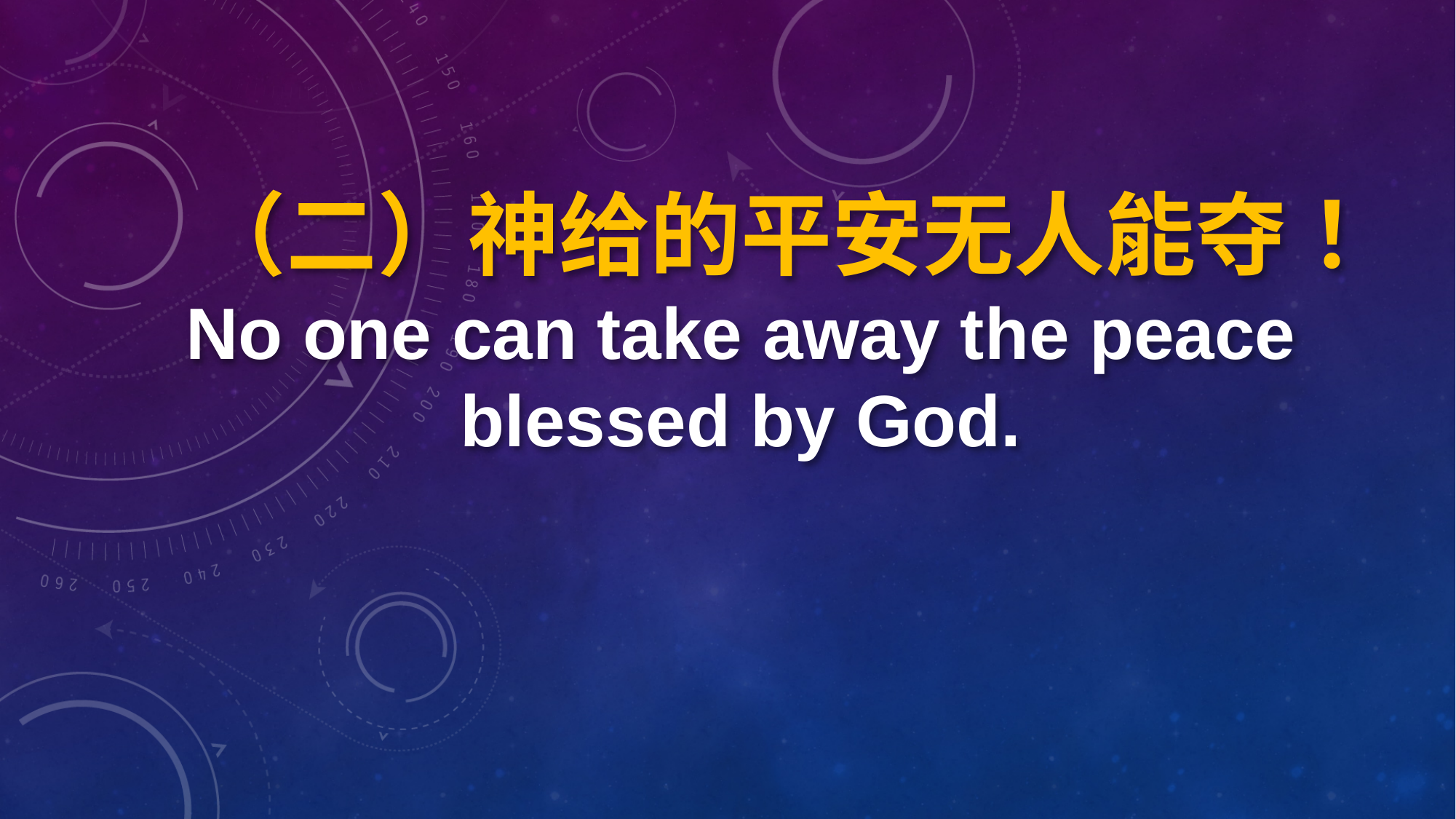

（二）神给的平安无人能夺！
No one can take away the peace blessed by God.